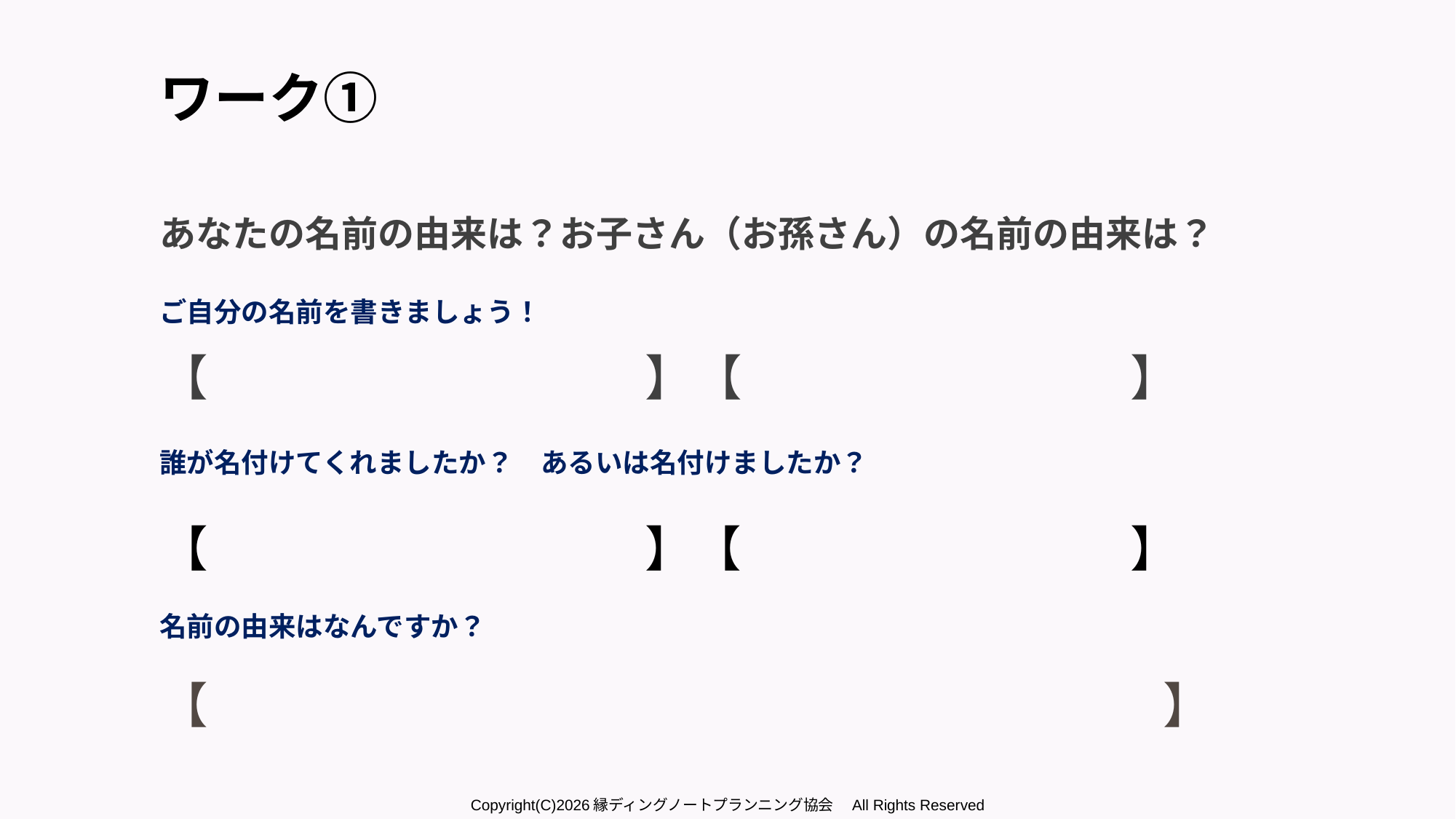

ワーク①

あなたの名前の由来は？お子さん（お孫さん）の名前の由来は？

ご自分の名前を書きましょう！
【　　　　　　　　　】【　　　　　　　　】

誰が名付けてくれましたか？　あるいは名付けましたか？

【　　　　　　　　　　　　　　　　】【　　　　　　　　】

名前の由来はなんですか？

【　　　　　　　　　　　　　　　　　　　　　　　　　　　　　　　　　　　】

Copyright(C)2026縁ディングノートプランニング協会　All Rights Reserved